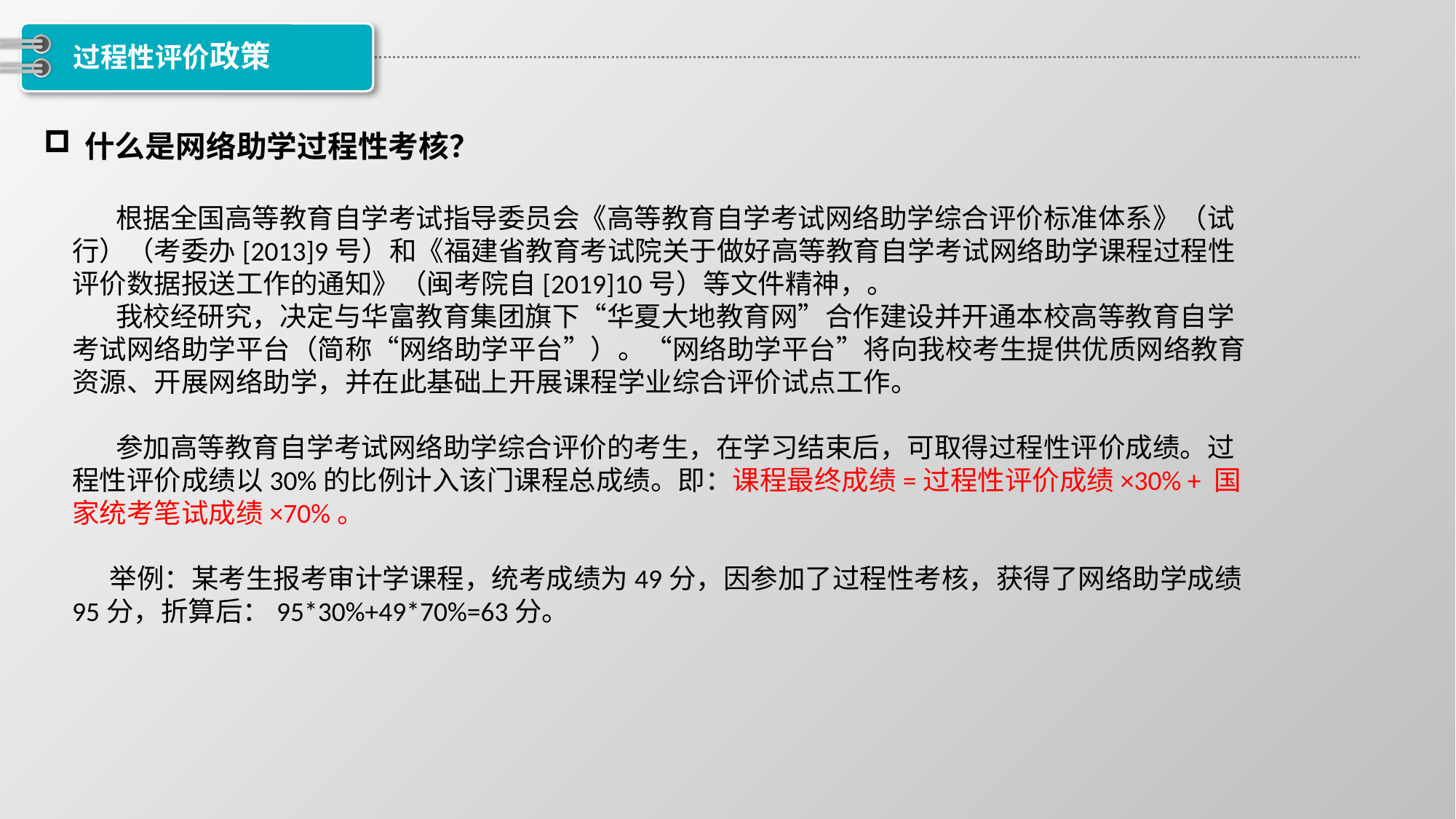

# 过程性评价政策
什么是网络助学过程性考核？
      根据全国高等教育自学考试指导委员会《高等教育自学考试网络助学综合评价标准体系》（试行）（考委办[2013]9号）和《福建省教育考试院关于做好高等教育自学考试网络助学课程过程性评价数据报送工作的通知》（闽考院自[2019]10号）等文件精神，。
      我校经研究，决定与华富教育集团旗下“华夏大地教育网”合作建设并开通本校高等教育自学考试网络助学平台（简称“网络助学平台”）。“网络助学平台”将向我校考生提供优质网络教育资源、开展网络助学，并在此基础上开展课程学业综合评价试点工作。

      参加高等教育自学考试网络助学综合评价的考生，在学习结束后，可取得过程性评价成绩。过程性评价成绩以30%的比例计入该门课程总成绩。即：课程最终成绩=过程性评价成绩×30% + 国家统考笔试成绩×70%。

     举例：某考生报考审计学课程，统考成绩为49分，因参加了过程性考核，获得了网络助学成绩95分，折算后：95*30%+49*70%=63分。